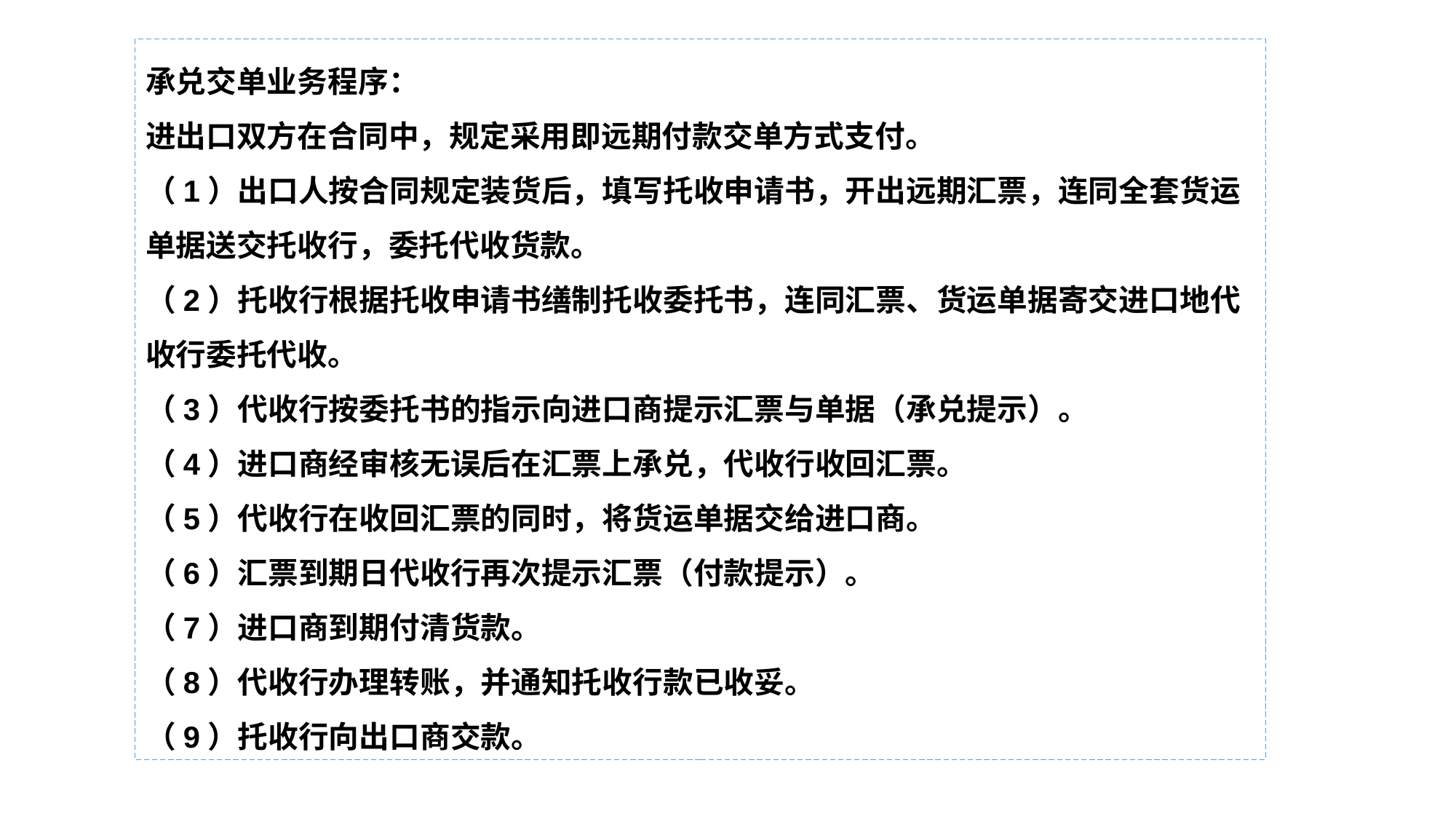

承兑交单业务程序：
进出口双方在合同中，规定采用即远期付款交单方式支付。
（1）出口人按合同规定装货后，填写托收申请书，开出远期汇票，连同全套货运单据送交托收行，委托代收货款。
（2）托收行根据托收申请书缮制托收委托书，连同汇票、货运单据寄交进口地代收行委托代收。
（3）代收行按委托书的指示向进口商提示汇票与单据（承兑提示）。
（4）进口商经审核无误后在汇票上承兑，代收行收回汇票。
（5）代收行在收回汇票的同时，将货运单据交给进口商。
（6）汇票到期日代收行再次提示汇票（付款提示）。
（7）进口商到期付清货款。
（8）代收行办理转账，并通知托收行款已收妥。
（9）托收行向出口商交款。